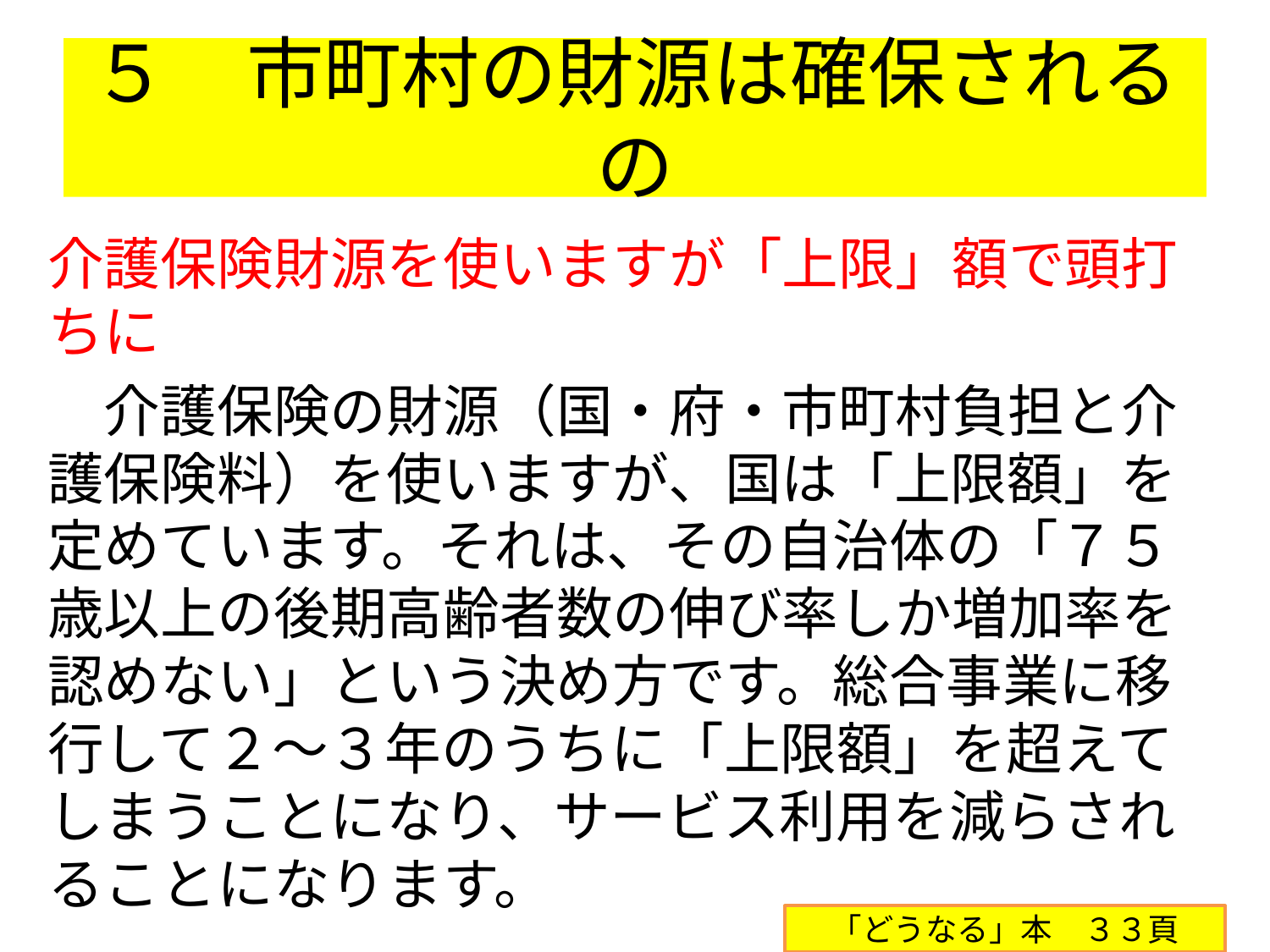

# ５　市町村の財源は確保されるの
介護保険財源を使いますが「上限」額で頭打ちに
　介護保険の財源（国・府・市町村負担と介護保険料）を使いますが、国は「上限額」を定めています。それは、その自治体の「７５歳以上の後期高齢者数の伸び率しか増加率を認めない」という決め方です。総合事業に移行して２～３年のうちに「上限額」を超えてしまうことになり、サービス利用を減らされることになります。

「どうなる」本　３３頁